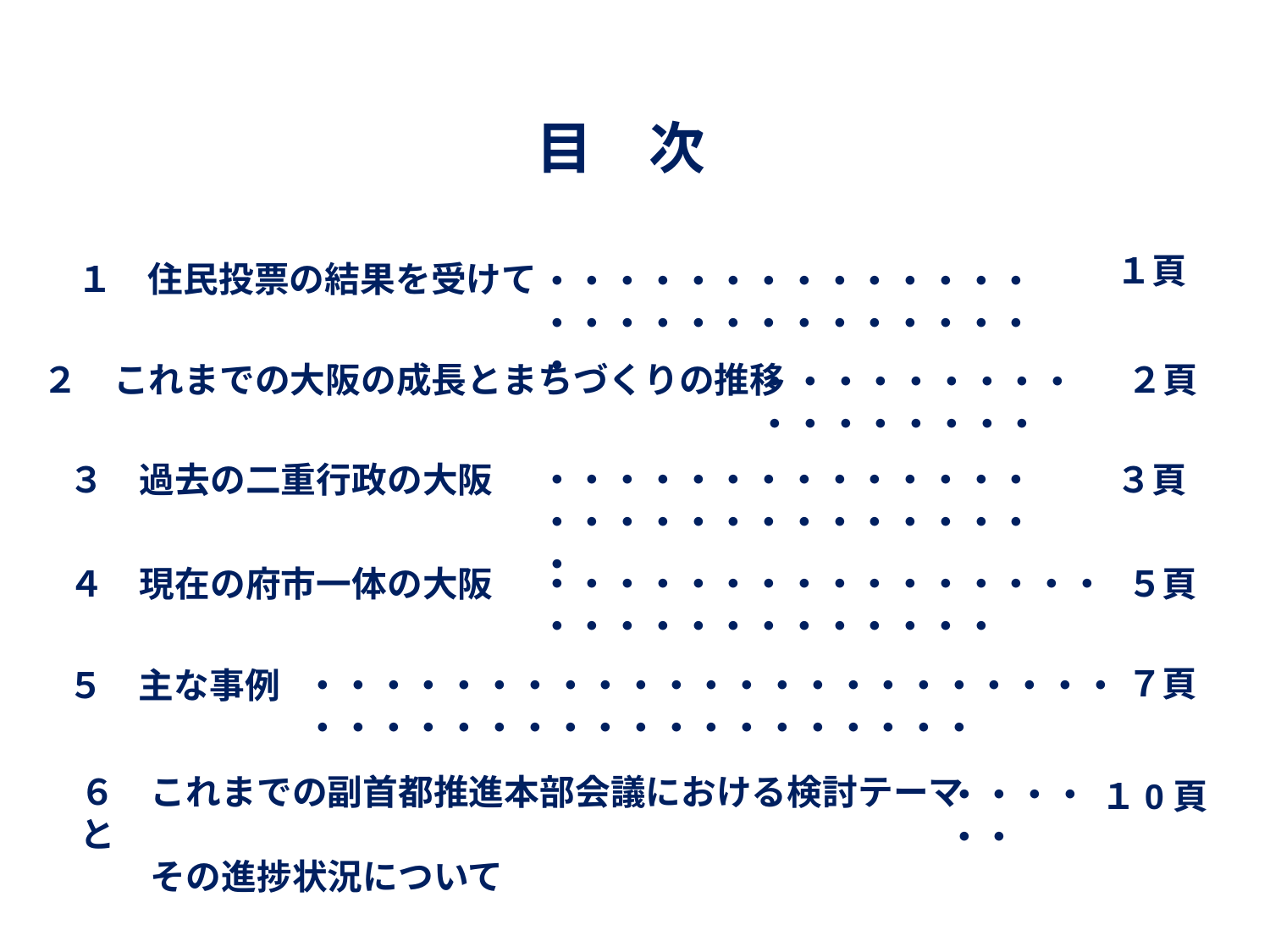

目　次
１頁
１　住民投票の結果を受けて
・・・・・・・・・・・・・・・・・・・・・・・・・・・・・
　２頁
２　これまでの大阪の成長とまちづくりの推移
・・・・・・・・・・・・・・・・・
３　過去の二重行政の大阪
・・・・・・・・・・・・・・・・・・・・・・・・・・・・・
３頁
４　現在の府市一体の大阪
・・・・・・・・・・・・・・・・・・・・・・・・・・・・・
　５頁
　７頁
５　主な事例
・・・・・・・・・・・・・・・・・・・・・・・・・・・・・・・・・・・・・・・・・・
６　これまでの副首都推進本部会議における検討テーマと
　　その進捗状況について

・・・・・・
１0頁